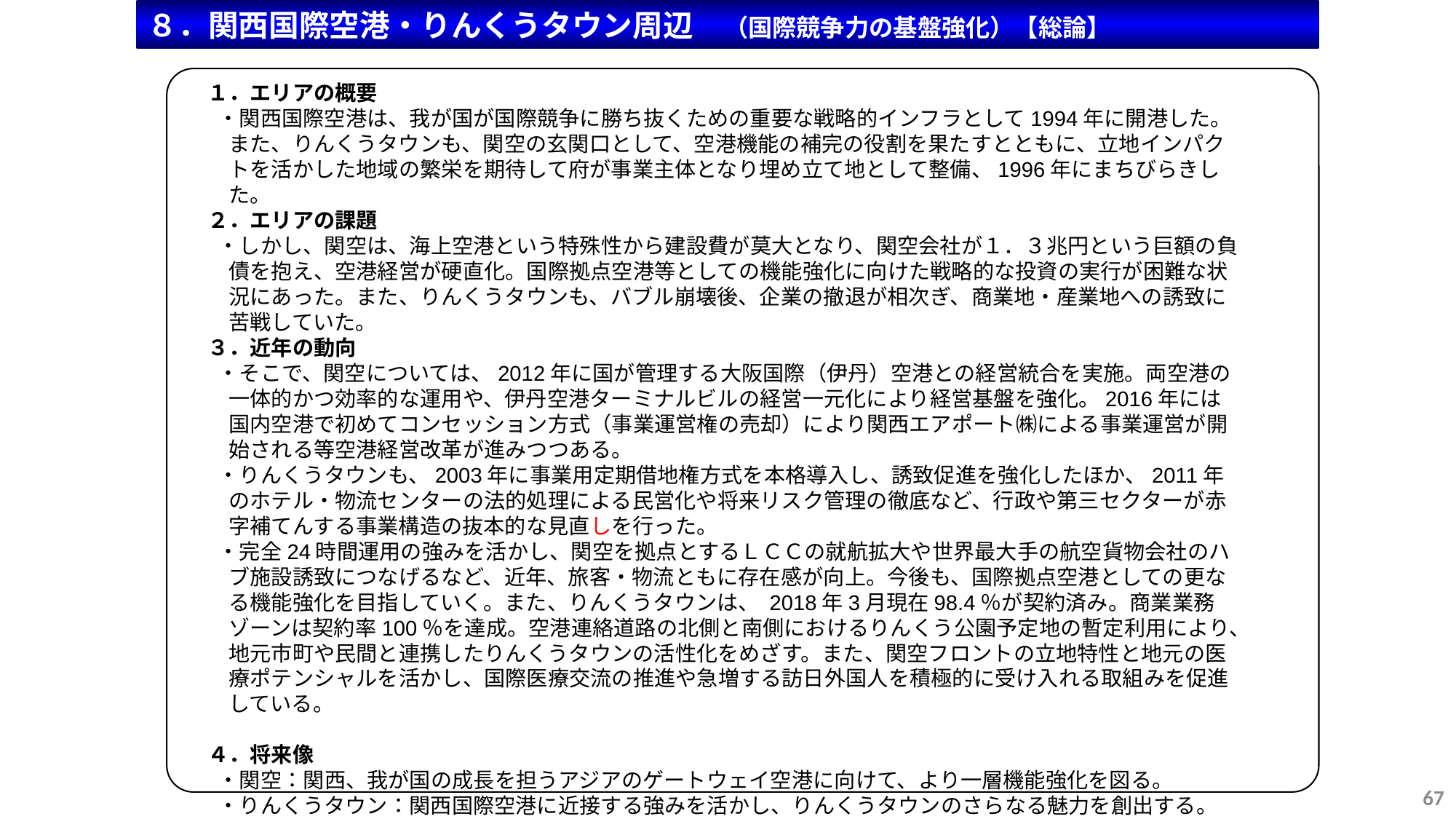

８．関西国際空港・りんくうタウン周辺　（国際競争力の基盤強化）【総論】

１．エリアの概要
・関西国際空港は、我が国が国際競争に勝ち抜くための重要な戦略的インフラとして1994年に開港した。また、りんくうタウンも、関空の玄関口として、空港機能の補完の役割を果たすとともに、立地インパクトを活かした地域の繁栄を期待して府が事業主体となり埋め立て地として整備、1996年にまちびらきした。
２．エリアの課題
・しかし、関空は、海上空港という特殊性から建設費が莫大となり、関空会社が１．３兆円という巨額の負債を抱え、空港経営が硬直化。国際拠点空港等としての機能強化に向けた戦略的な投資の実行が困難な状況にあった。また、りんくうタウンも、バブル崩壊後、企業の撤退が相次ぎ、商業地・産業地への誘致に苦戦していた。
３．近年の動向
・そこで、関空については、2012年に国が管理する大阪国際（伊丹）空港との経営統合を実施。両空港の一体的かつ効率的な運用や、伊丹空港ターミナルビルの経営一元化により経営基盤を強化。2016年には国内空港で初めてコンセッション方式（事業運営権の売却）により関西エアポート㈱による事業運営が開始される等空港経営改革が進みつつある。
・りんくうタウンも、2003年に事業用定期借地権方式を本格導入し、誘致促進を強化したほか、2011年のホテル・物流センターの法的処理による民営化や将来リスク管理の徹底など、行政や第三セクターが赤字補てんする事業構造の抜本的な見直しを行った。
・完全24時間運用の強みを活かし、関空を拠点とするＬＣＣの就航拡大や世界最大手の航空貨物会社のハブ施設誘致につなげるなど、近年、旅客・物流ともに存在感が向上。今後も、国際拠点空港としての更なる機能強化を目指していく。また、りんくうタウンは、 2018年3月現在98.4％が契約済み。商業業務ゾーンは契約率100％を達成。空港連絡道路の北側と南側におけるりんくう公園予定地の暫定利用により、地元市町や民間と連携したりんくうタウンの活性化をめざす。また、関空フロントの立地特性と地元の医療ポテンシャルを活かし、国際医療交流の推進や急増する訪日外国人を積極的に受け入れる取組みを促進している。

４．将来像
・関空：関西、我が国の成長を担うアジアのゲートウェイ空港に向けて、より一層機能強化を図る。
・りんくうタウン：関西国際空港に近接する強みを活かし、りんくうタウンのさらなる魅力を創出する。
67